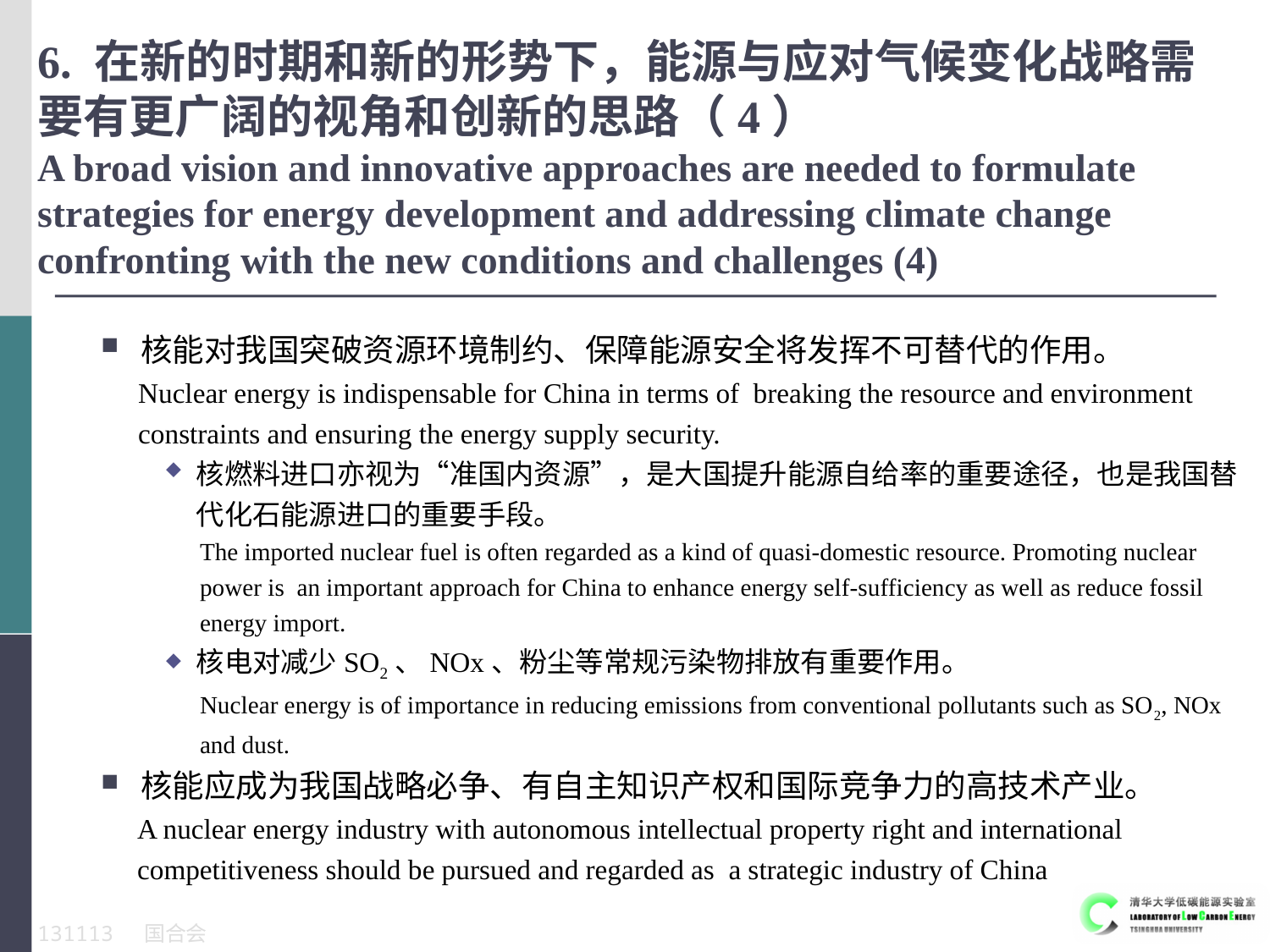

6. 在新的时期和新的形势下，能源与应对气候变化战略需要有更广阔的视角和创新的思路（4）
A broad vision and innovative approaches are needed to formulate strategies for energy development and addressing climate change confronting with the new conditions and challenges (4)
核能对我国突破资源环境制约、保障能源安全将发挥不可替代的作用。
Nuclear energy is indispensable for China in terms of  breaking the resource and environment constraints and ensuring the energy supply security.
核燃料进口亦视为“准国内资源”，是大国提升能源自给率的重要途径，也是我国替代化石能源进口的重要手段。
The imported nuclear fuel is often regarded as a kind of quasi-domestic resource. Promoting nuclear power is  an important approach for China to enhance energy self-sufficiency as well as reduce fossil energy import.
核电对减少SO2、NOx、粉尘等常规污染物排放有重要作用。
Nuclear energy is of importance in reducing emissions from conventional pollutants such as SO2, NOx and dust.
核能应成为我国战略必争、有自主知识产权和国际竞争力的高技术产业。
A nuclear energy industry with autonomous intellectual property right and international competitiveness should be pursued and regarded as  a strategic industry of China